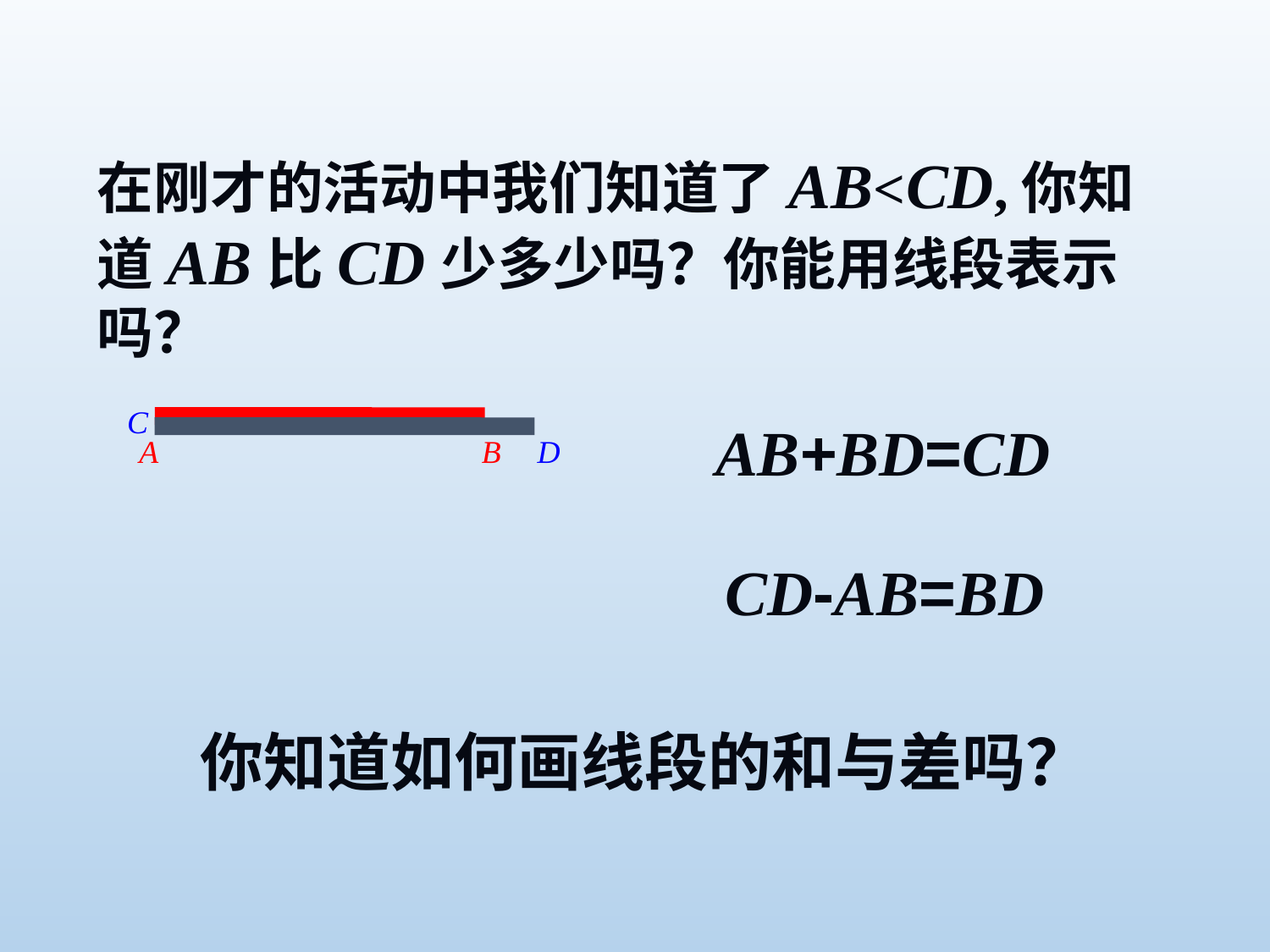

在刚才的活动中我们知道了AB<CD,你知道AB比CD少多少吗？你能用线段表示吗？
C
AB+BD=CD

A
B
D

CD-AB=BD
你知道如何画线段的和与差吗？